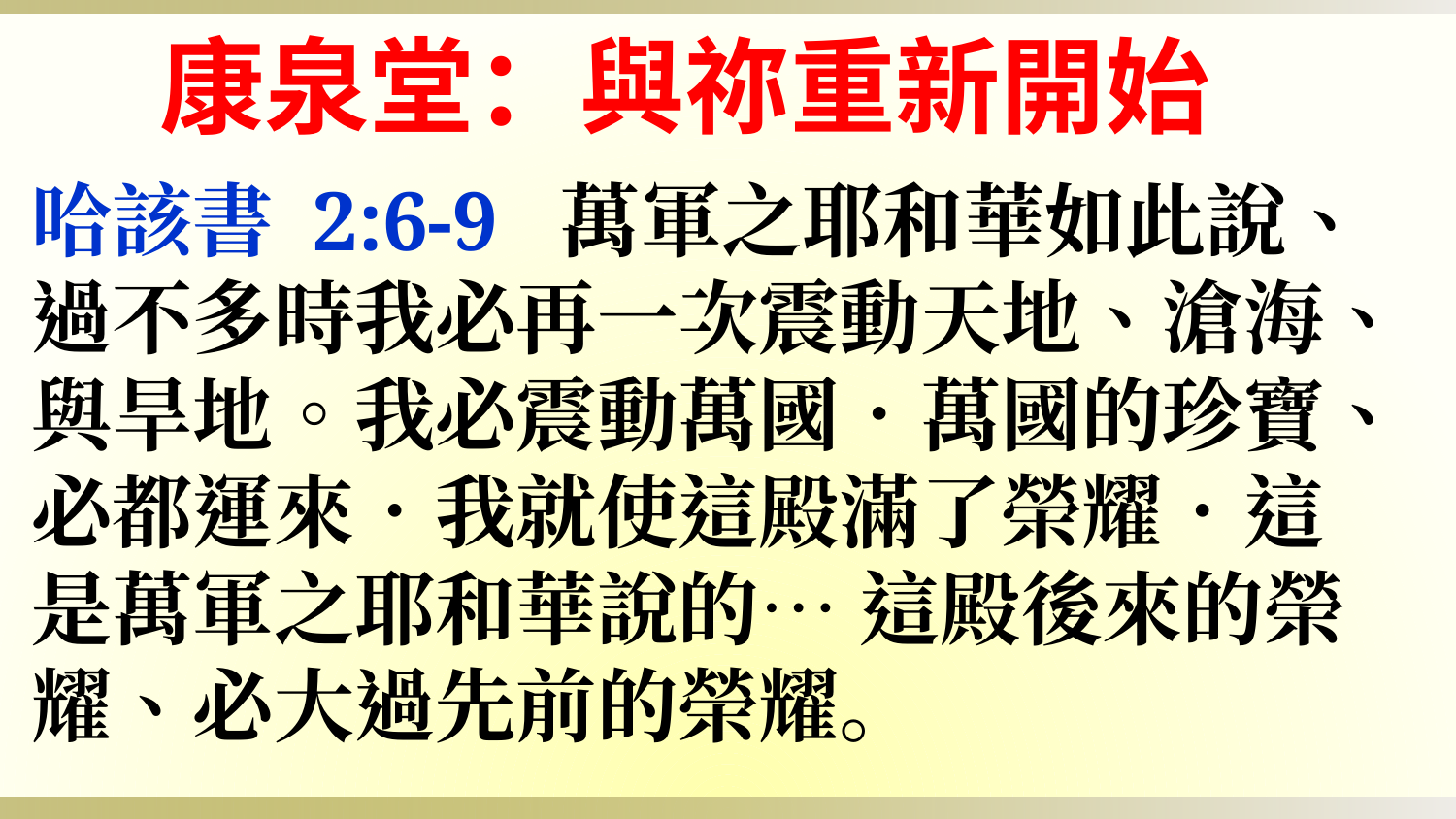

康泉堂：與祢重新開始
哈該書 2:6-9  萬軍之耶和華如此說、過不多時我必再一次震動天地、滄海、與旱地。我必震動萬國．萬國的珍寶、必都運來．我就使這殿滿了榮耀．這是萬軍之耶和華說的… 這殿後來的榮耀、必大過先前的榮耀。